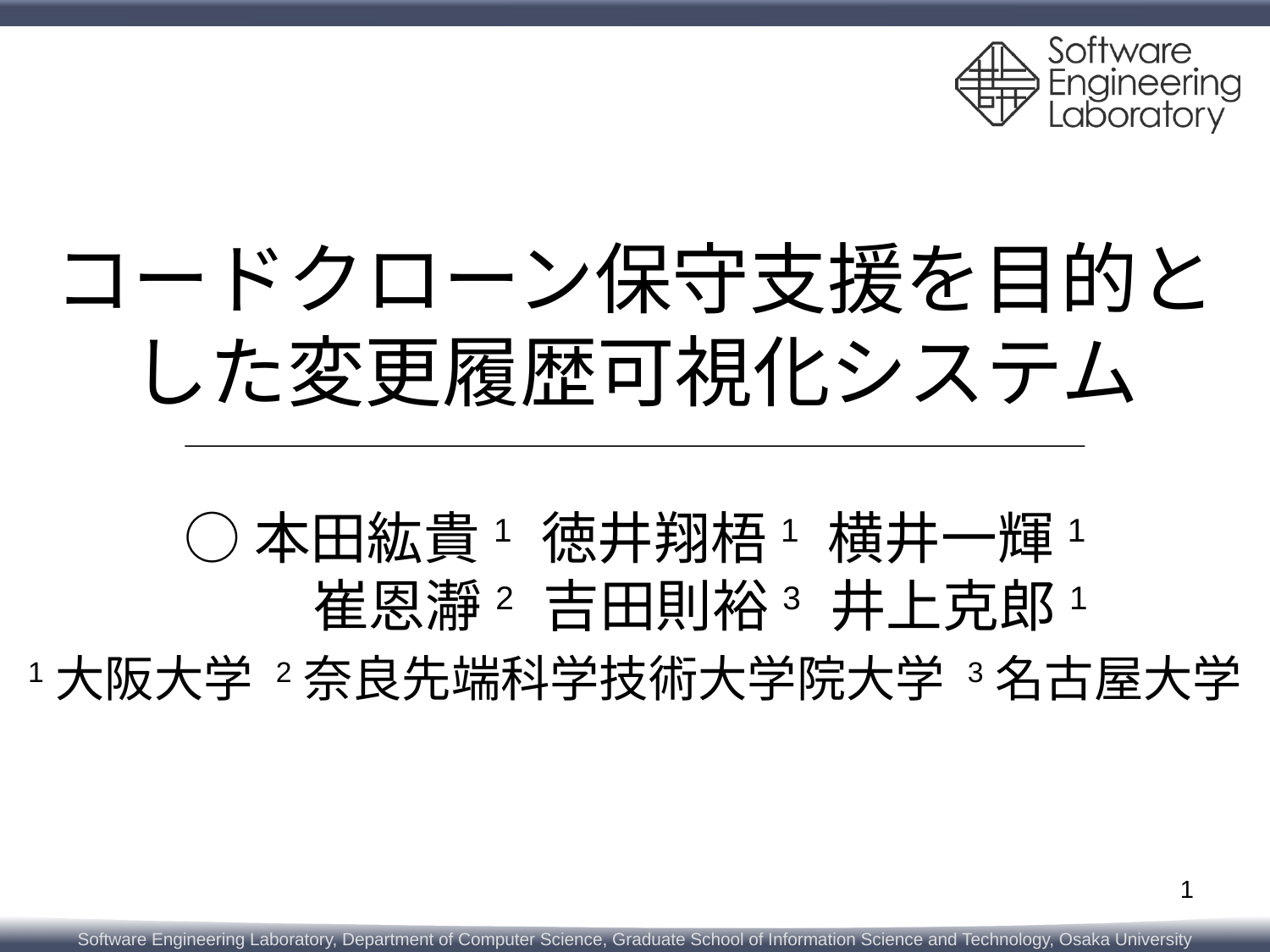

# コードクローン保守支援を目的とした変更履歴可視化システム
○本田紘貴1 徳井翔梧1 横井一輝1
　　　   崔恩瀞2 吉田則裕3 井上克郎1
1大阪大学 2奈良先端科学技術大学院大学 3名古屋大学
1